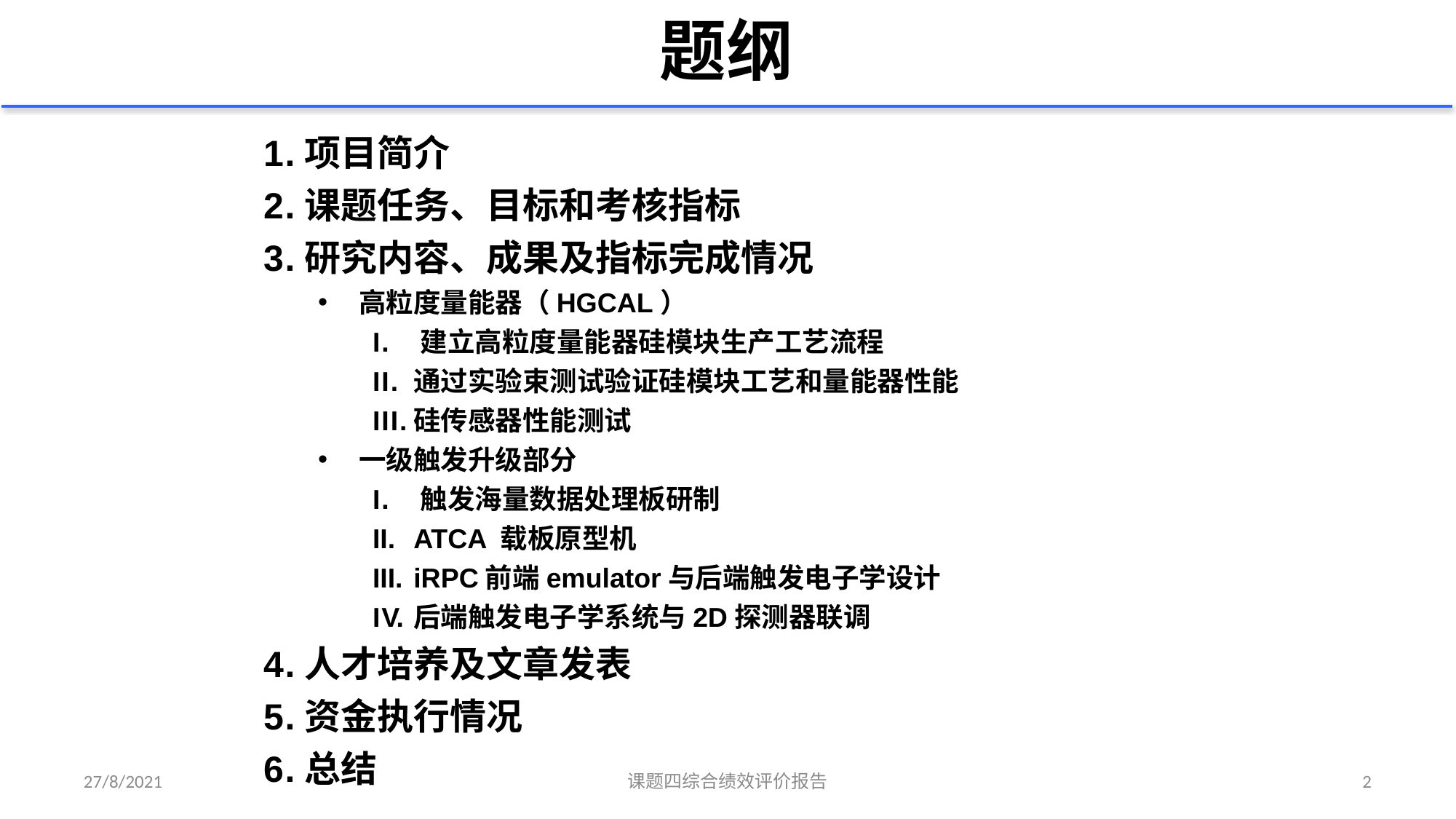

# 题纲
项目简介
课题任务、目标和考核指标
研究内容、成果及指标完成情况
高粒度量能器（HGCAL）
建立高粒度量能器硅模块生产工艺流程
通过实验束测试验证硅模块工艺和量能器性能
硅传感器性能测试
一级触发升级部分
触发海量数据处理板研制
ATCA 载板原型机
iRPC前端emulator与后端触发电子学设计
后端触发电子学系统与2D探测器联调
人才培养及文章发表
资金执行情况
总结
27/8/2021
课题四综合绩效评价报告
2